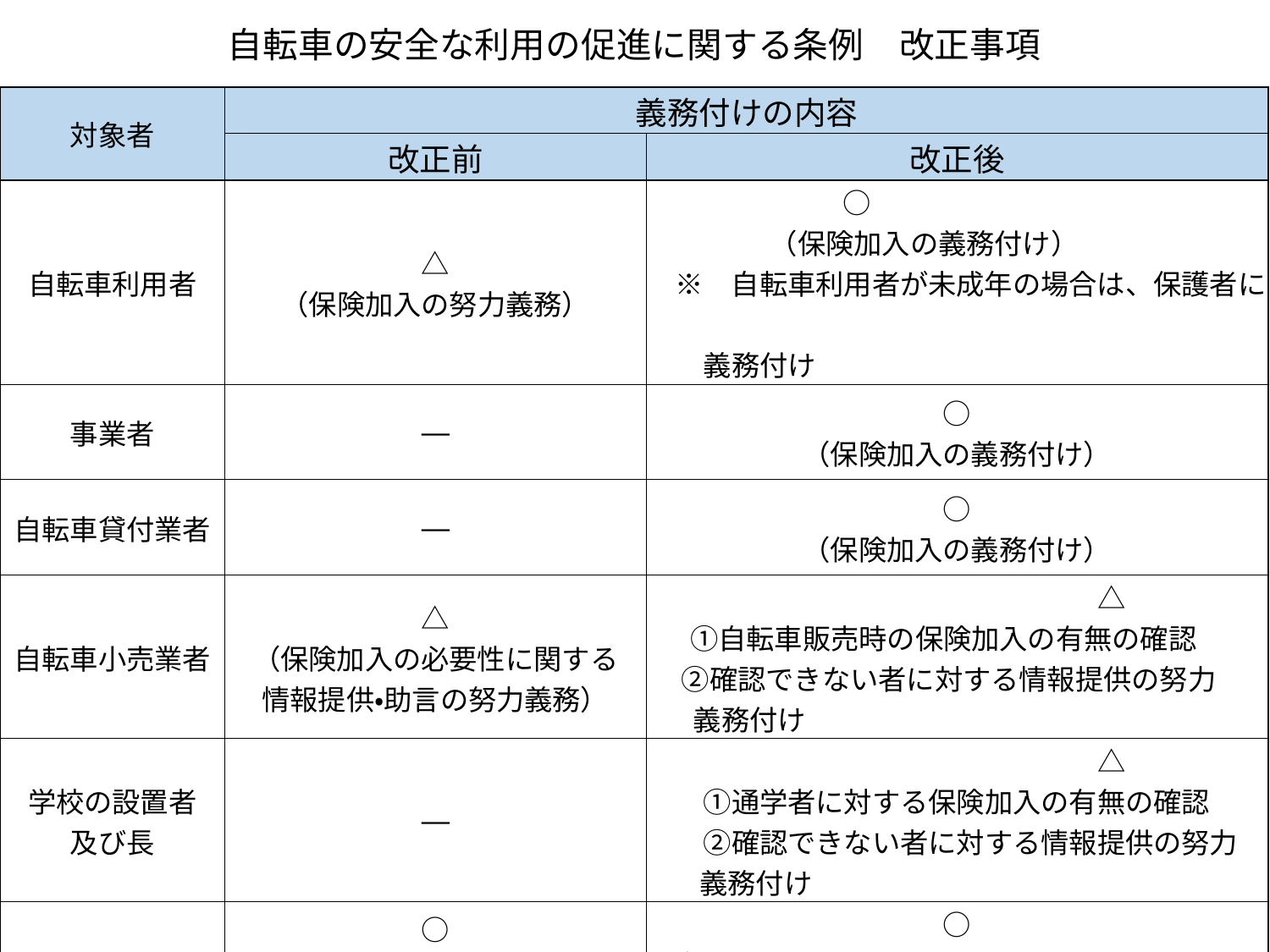

|  |  |  |
| --- | --- | --- |
| 自転車の安全な利用の促進に関する条例　改正事項 |  |  |
|  |  |  |
| 対象者 | 義務付けの内容 |  |
|  | 改正前 | 改正後 |
| 自転車利用者 | △ （保険加入の努力義務） | ○ （保険加入の義務付け） 　※　自転車利用者が未成年の場合は、保護者に　　　　　 　　義務付け |
| 事業者 | ― | ○ （保険加入の義務付け） |
| 自転車貸付業者 | ― | ○ （保険加入の義務付け） |
| 自転車小売業者 | △ （保険加入の必要性に関する 情報提供・助言の努力義務） | △ 　　①自転車販売時の保険加入の有無の確認 　 ②確認できない者に対する情報提供の努力 義務付け |
| 学校の設置者 及び長 | ― | △ 　　①通学者に対する保険加入の有無の確認 　　②確認できない者に対する情報提供の努力 義務付け |
| 県 | ○ （保険加入の促進に関する広報・啓発） | ○ （関係団体との連携による保険に関する情報提供） |
| ※　○…義務付け　△…努力義務付け |  |  |